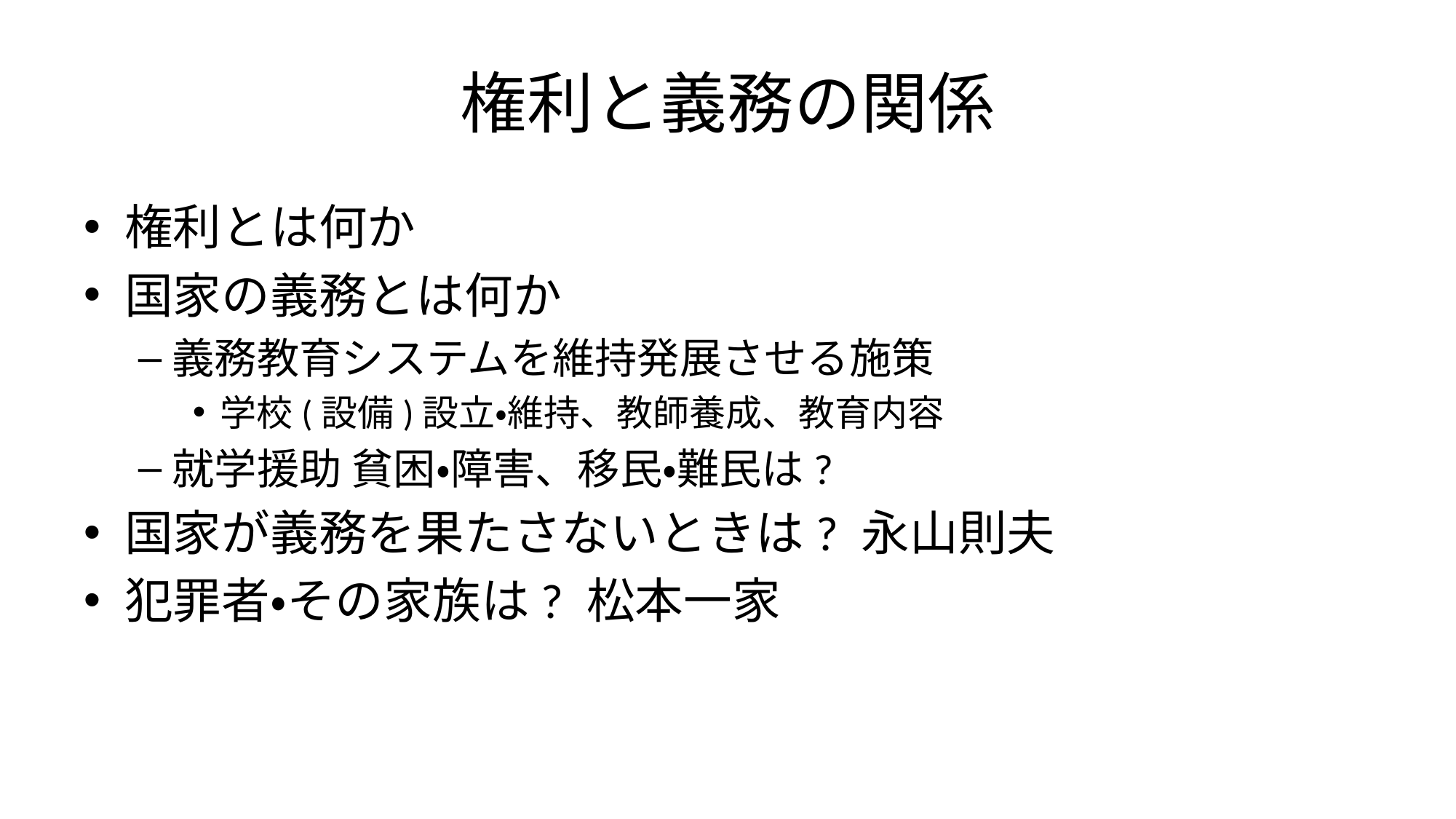

# 権利と義務の関係
権利とは何か
国家の義務とは何か
義務教育システムを維持発展させる施策
学校(設備)設立・維持、教師養成、教育内容
就学援助 貧困・障害、移民・難民は?
国家が義務を果たさないときは? 永山則夫
犯罪者・その家族は? 松本一家